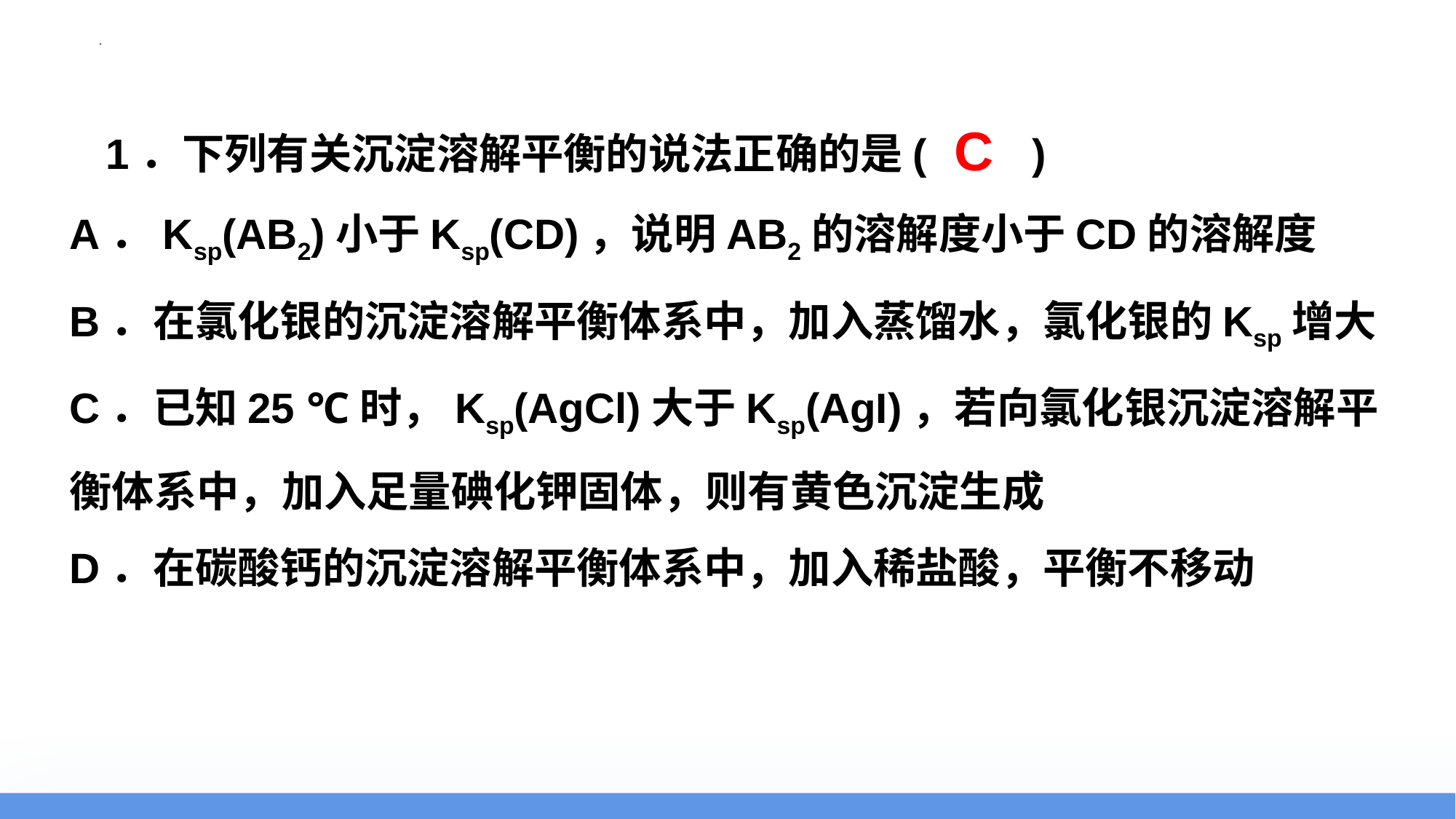

C
1．下列有关沉淀溶解平衡的说法正确的是(　　)
A．Ksp(AB2)小于Ksp(CD)，说明AB2的溶解度小于CD的溶解度
B．在氯化银的沉淀溶解平衡体系中，加入蒸馏水，氯化银的Ksp增大C．已知25 ℃时，Ksp(AgCl)大于Ksp(AgI)，若向氯化银沉淀溶解平衡体系中，加入足量碘化钾固体，则有黄色沉淀生成
D．在碳酸钙的沉淀溶解平衡体系中，加入稀盐酸，平衡不移动